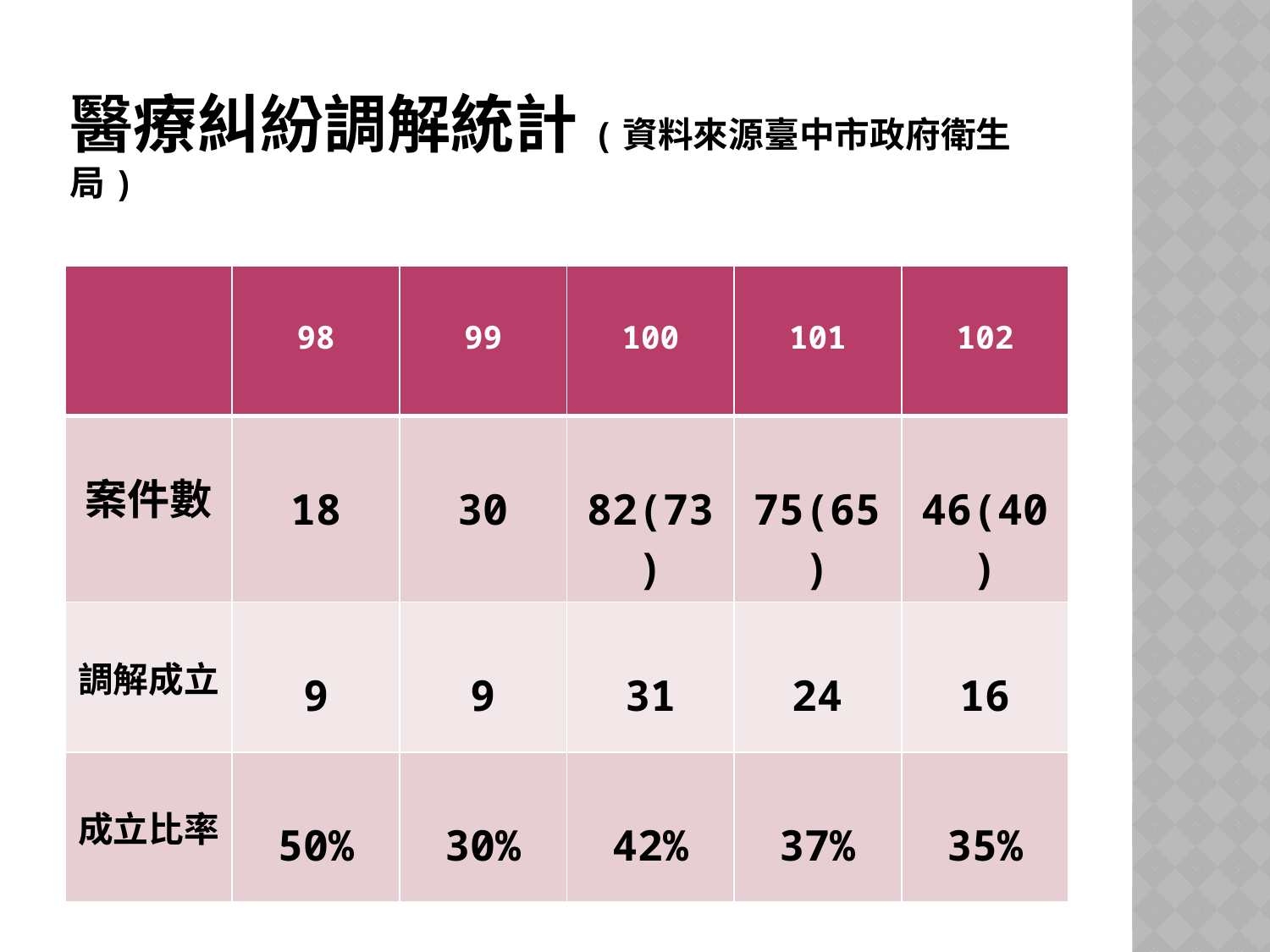

# 醫療糾紛調解統計(資料來源臺中市政府衛生局)
|  | 98 | 99 | 100 | 101 | 102 |
| --- | --- | --- | --- | --- | --- |
| 案件數 | 18 | 30 | 82(73) | 75(65) | 46(40) |
| 調解成立 | 9 | 9 | 31 | 24 | 16 |
| 成立比率 | 50% | 30% | 42% | 37% | 35% |